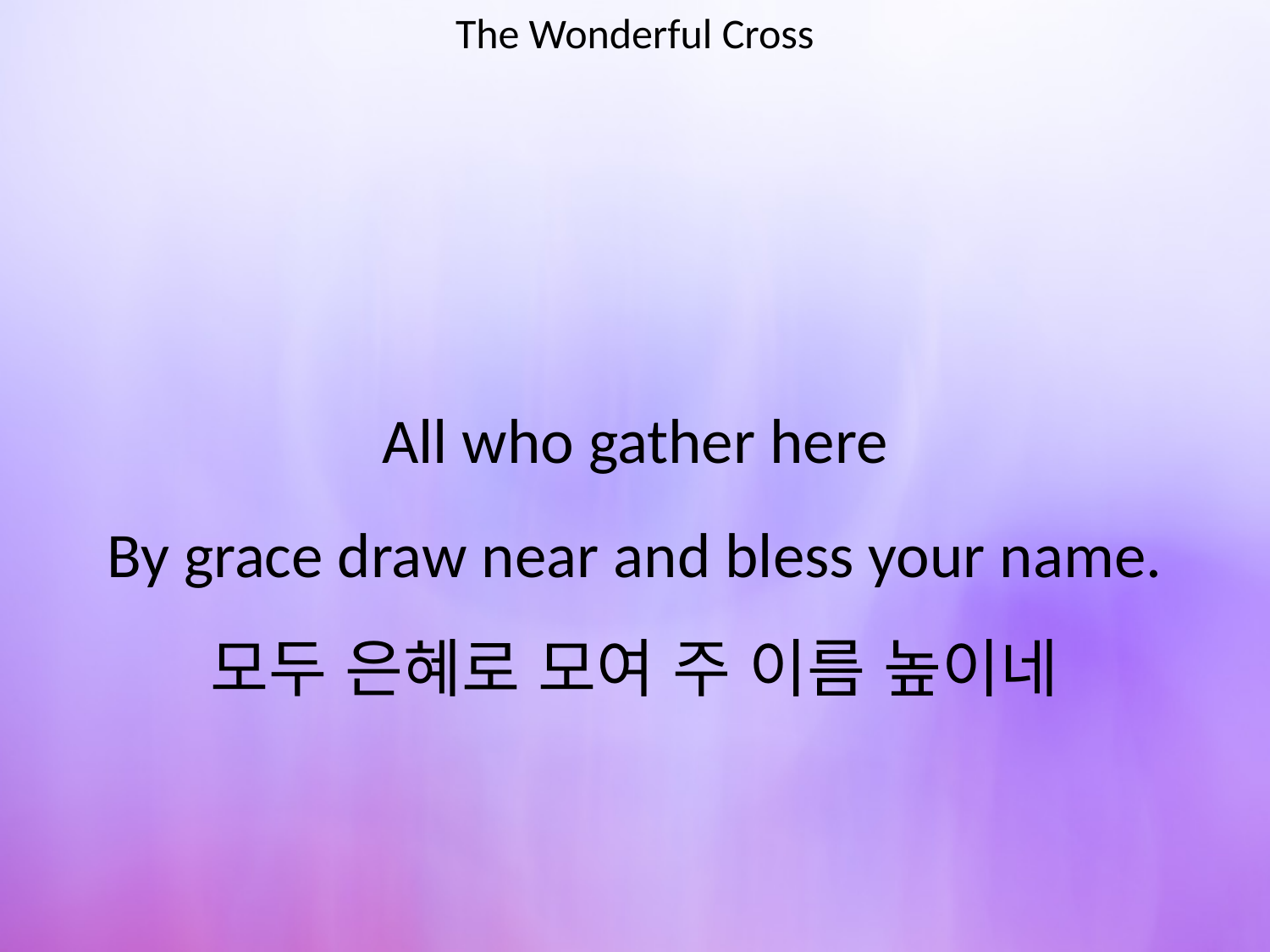

The Wonderful Cross
#
All who gather here
By grace draw near and bless your name.
모두 은혜로 모여 주 이름 높이네